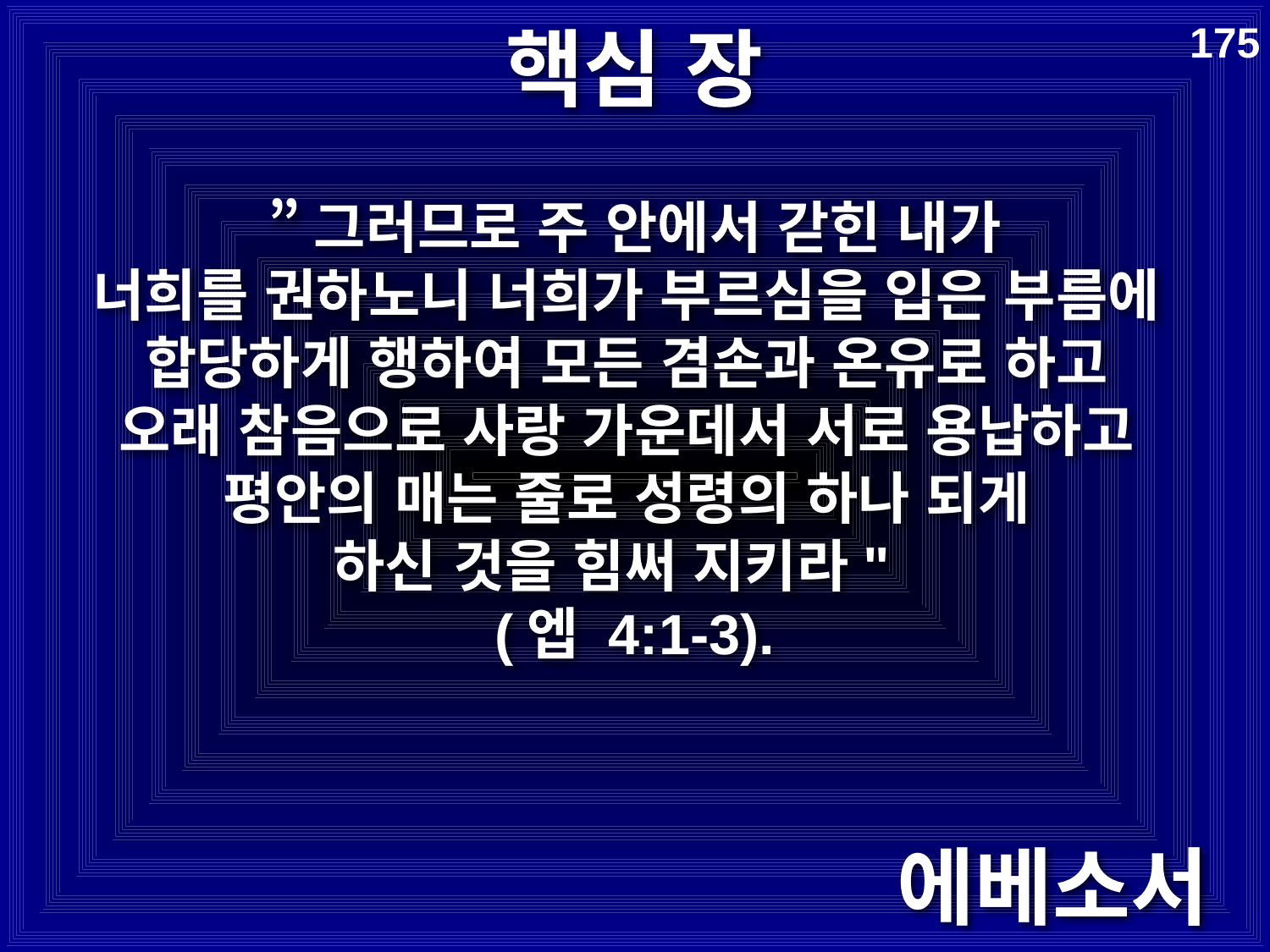

# 핵심 장
175

 ”그러므로 주 안에서 갇힌 내가
너희를 권하노니 너희가 부르심을 입은 부름에
합당하게 행하여 모든 겸손과 온유로 하고
오래 참음으로 사랑 가운데서 서로 용납하고
평안의 매는 줄로 성령의 하나 되게
하신 것을 힘써 지키라"
(엡 4:1-3).
에베소서